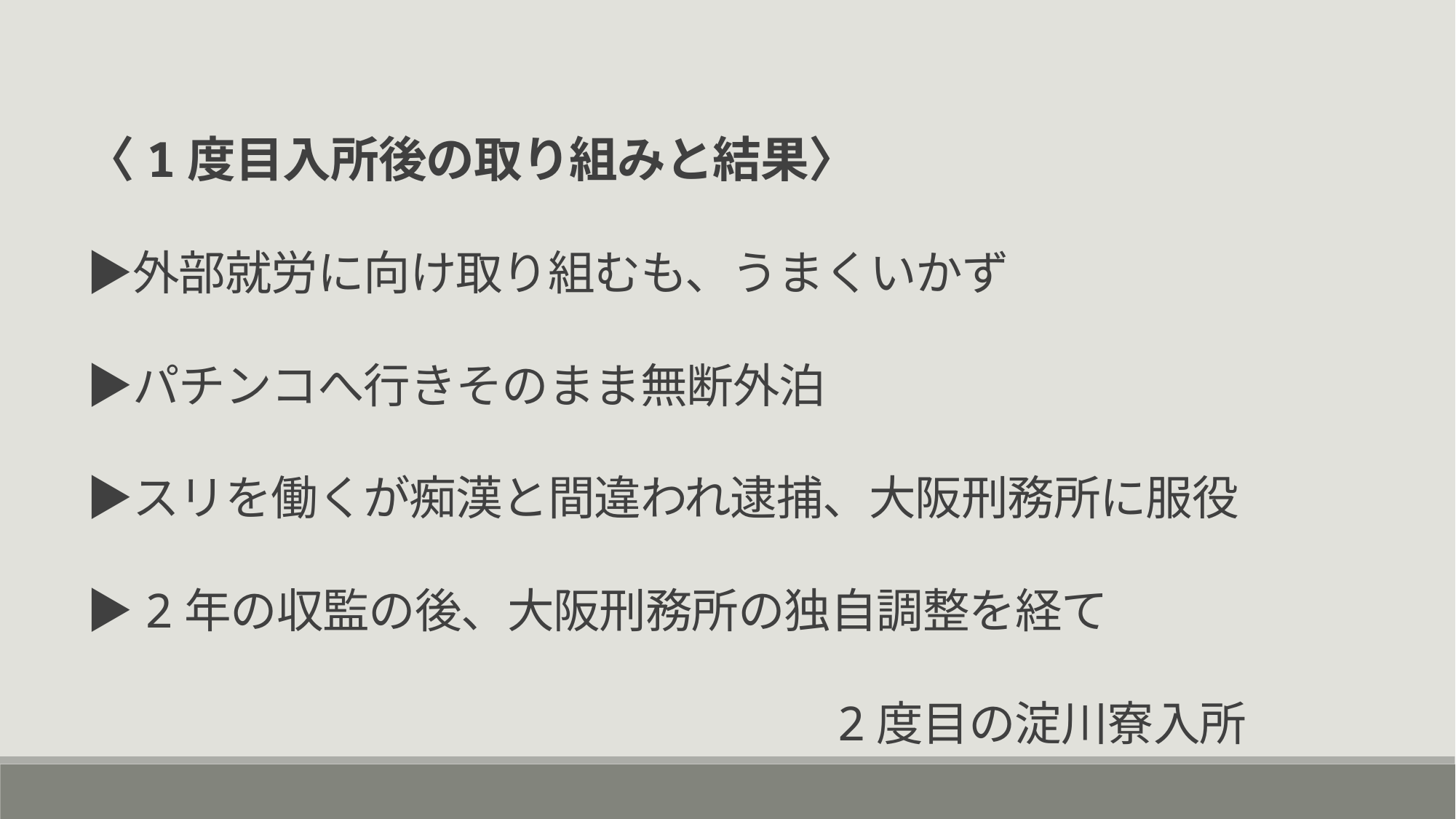

〈1度目入所後の取り組みと結果〉
▶外部就労に向け取り組むも、うまくいかず
▶パチンコへ行きそのまま無断外泊
▶スリを働くが痴漢と間違われ逮捕、大阪刑務所に服役
▶2年の収監の後、大阪刑務所の独自調整を経て
　　　　　　　　　　　　　　　　2度目の淀川寮入所